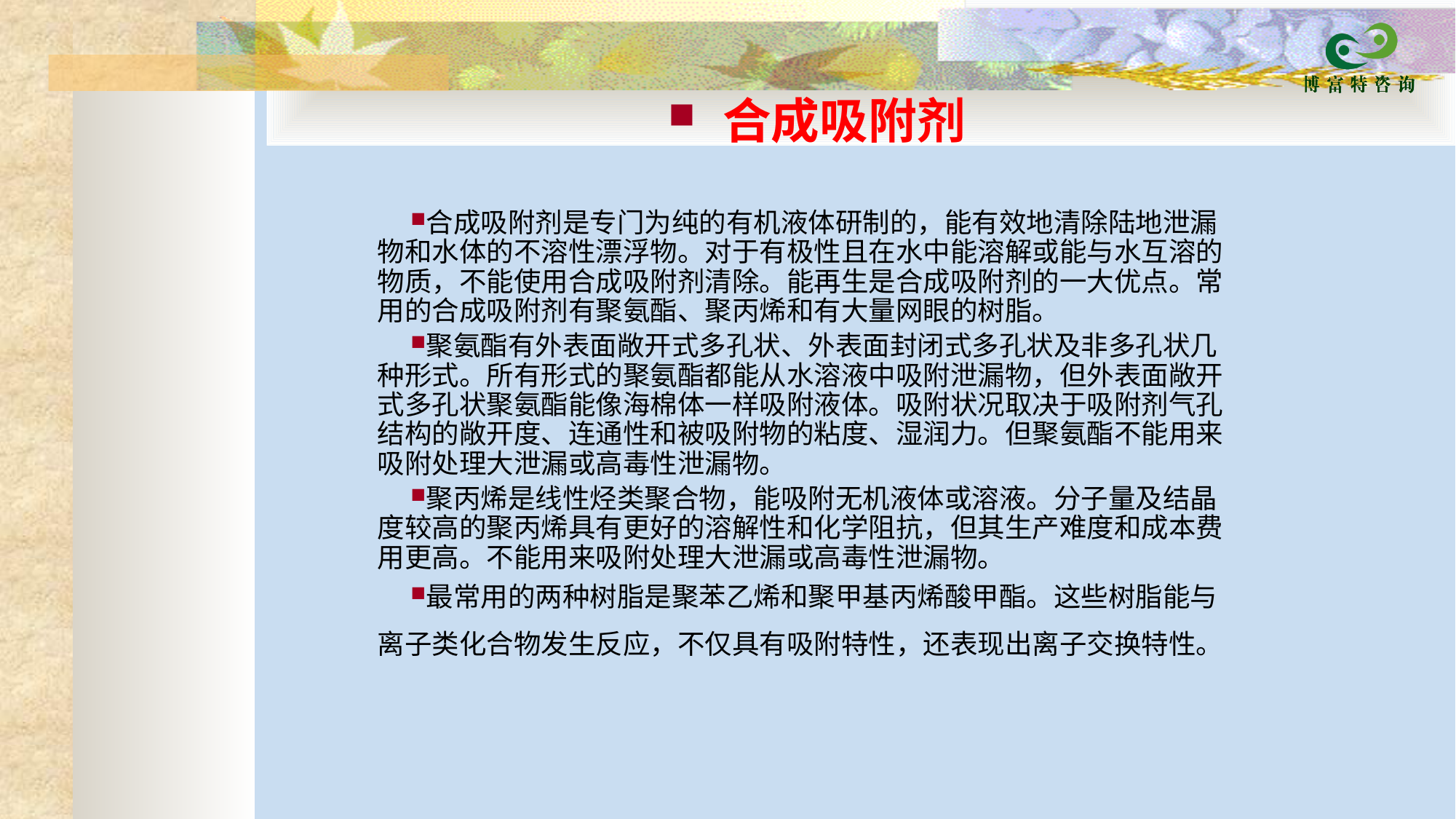

合成吸附剂
合成吸附剂是专门为纯的有机液体研制的，能有效地清除陆地泄漏物和水体的不溶性漂浮物。对于有极性且在水中能溶解或能与水互溶的物质，不能使用合成吸附剂清除。能再生是合成吸附剂的一大优点。常用的合成吸附剂有聚氨酯、聚丙烯和有大量网眼的树脂。
聚氨酯有外表面敞开式多孔状、外表面封闭式多孔状及非多孔状几种形式。所有形式的聚氨酯都能从水溶液中吸附泄漏物，但外表面敞开式多孔状聚氨酯能像海棉体一样吸附液体。吸附状况取决于吸附剂气孔结构的敞开度、连通性和被吸附物的粘度、湿润力。但聚氨酯不能用来吸附处理大泄漏或高毒性泄漏物。
聚丙烯是线性烃类聚合物，能吸附无机液体或溶液。分子量及结晶度较高的聚丙烯具有更好的溶解性和化学阻抗，但其生产难度和成本费用更高。不能用来吸附处理大泄漏或高毒性泄漏物。
最常用的两种树脂是聚苯乙烯和聚甲基丙烯酸甲酯。这些树脂能与离子类化合物发生反应，不仅具有吸附特性，还表现出离子交换特性。